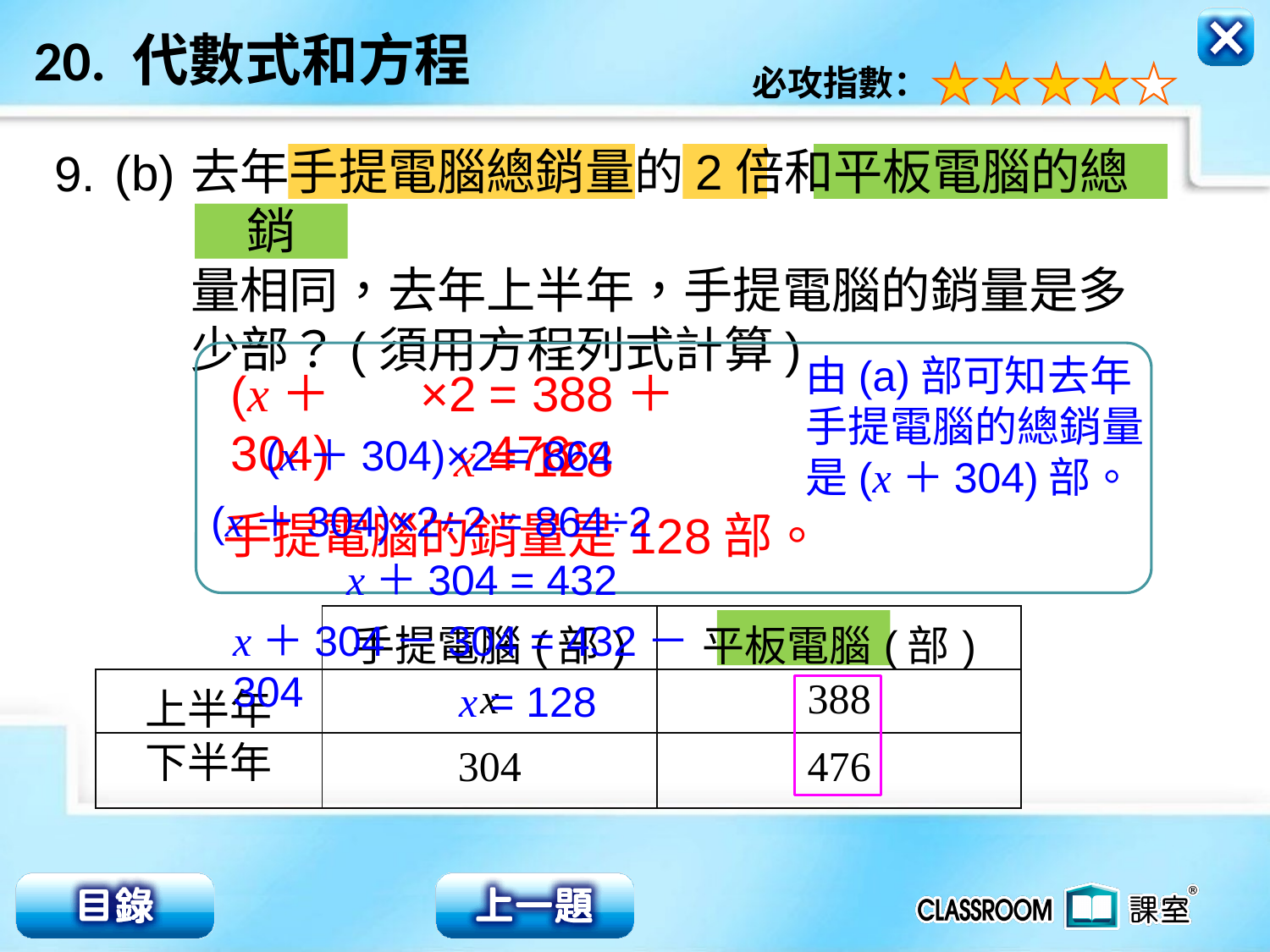

去年手提電腦總銷量的2倍和平板電腦的總銷
量相同，去年上半年，手提電腦的銷量是多
少部？(須用方程列式計算)
(b)
9.

由(a)部可知去年手提電腦的總銷量是(x＋304)部。
×2
(x＋304)
= 388＋476
x = 128
(x＋304)×2 = 864
(x＋304)×2÷2 = 864÷2
手提電腦的銷量是128部。
x＋304 = 432
|  | 手提電腦(部) | 平板電腦(部) |
| --- | --- | --- |
| 上半年 | x | 388 |
| 下半年 | 304 | 476 |
x＋304－304 = 432－304

x = 128